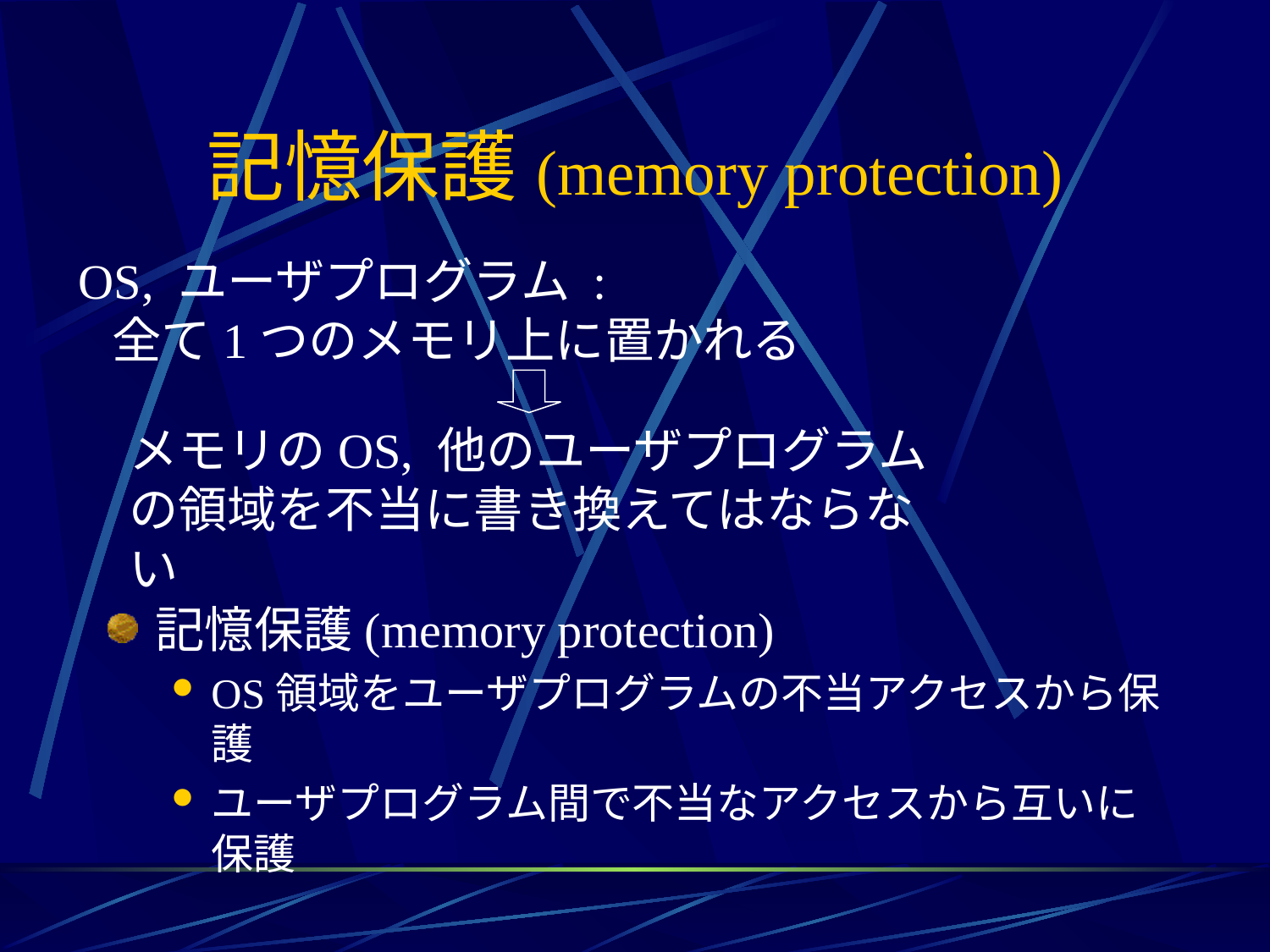

# 記憶保護(memory protection)
OS, ユーザプログラム :
  全て1つのメモリ上に置かれる

メモリのOS, 他のユーザプログラムの領域を不当に書き換えてはならない
記憶保護(memory protection)
OS領域をユーザプログラムの不当アクセスから保護
ユーザプログラム間で不当なアクセスから互いに保護